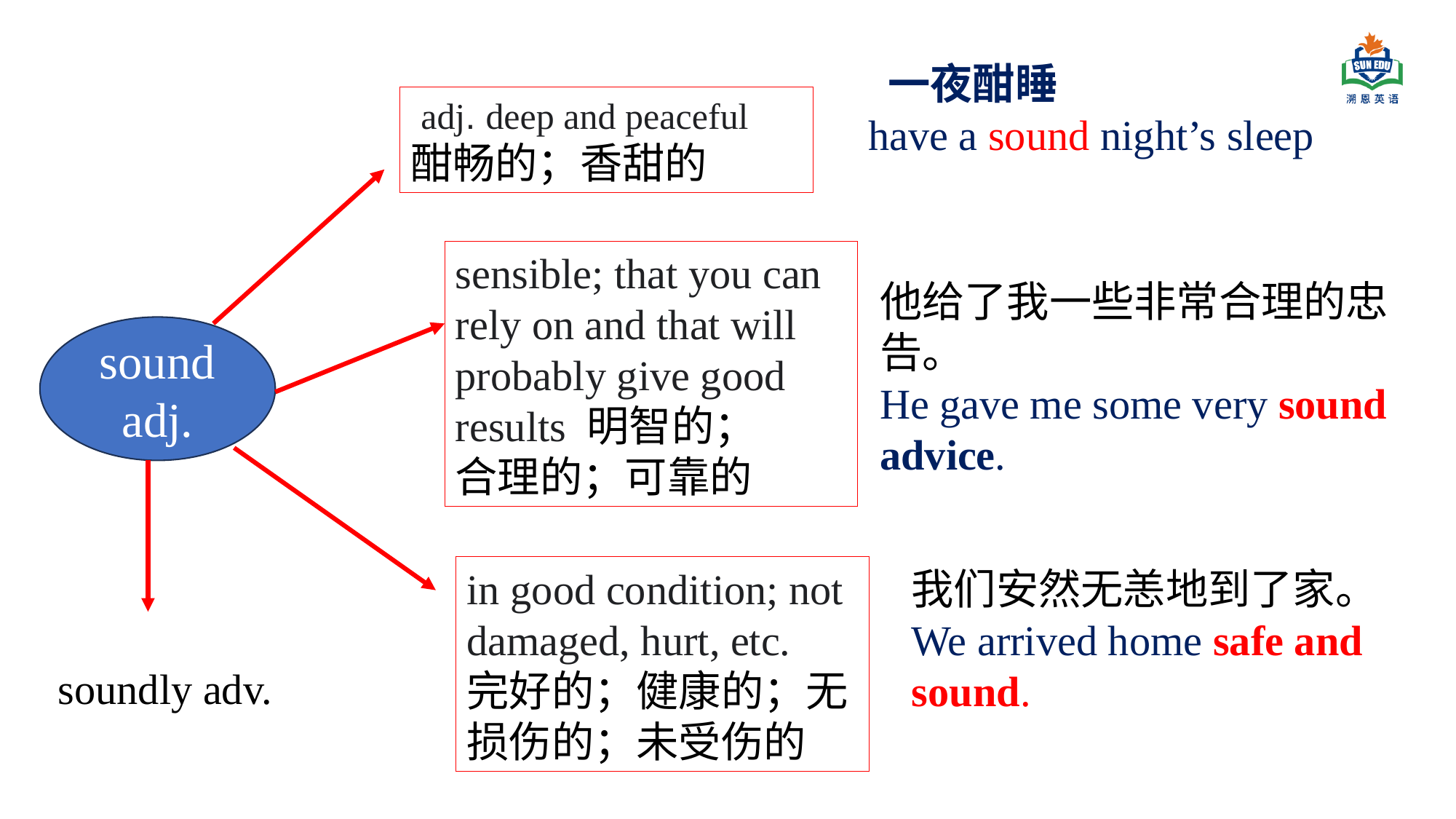

一夜酣睡
have a sound night’s sleep
 adj. deep and peaceful
酣畅的；香甜的
sensible; that you can rely on and that will probably give good results 明智的；
合理的；可靠的
他给了我一些非常合理的忠告。
He gave me some very sound advice.
sound adj.
in good condition; not damaged, hurt, etc.
完好的；健康的；无损伤的；未受伤的
我们安然无恙地到了家。
We arrived home safe and sound.
soundly adv.